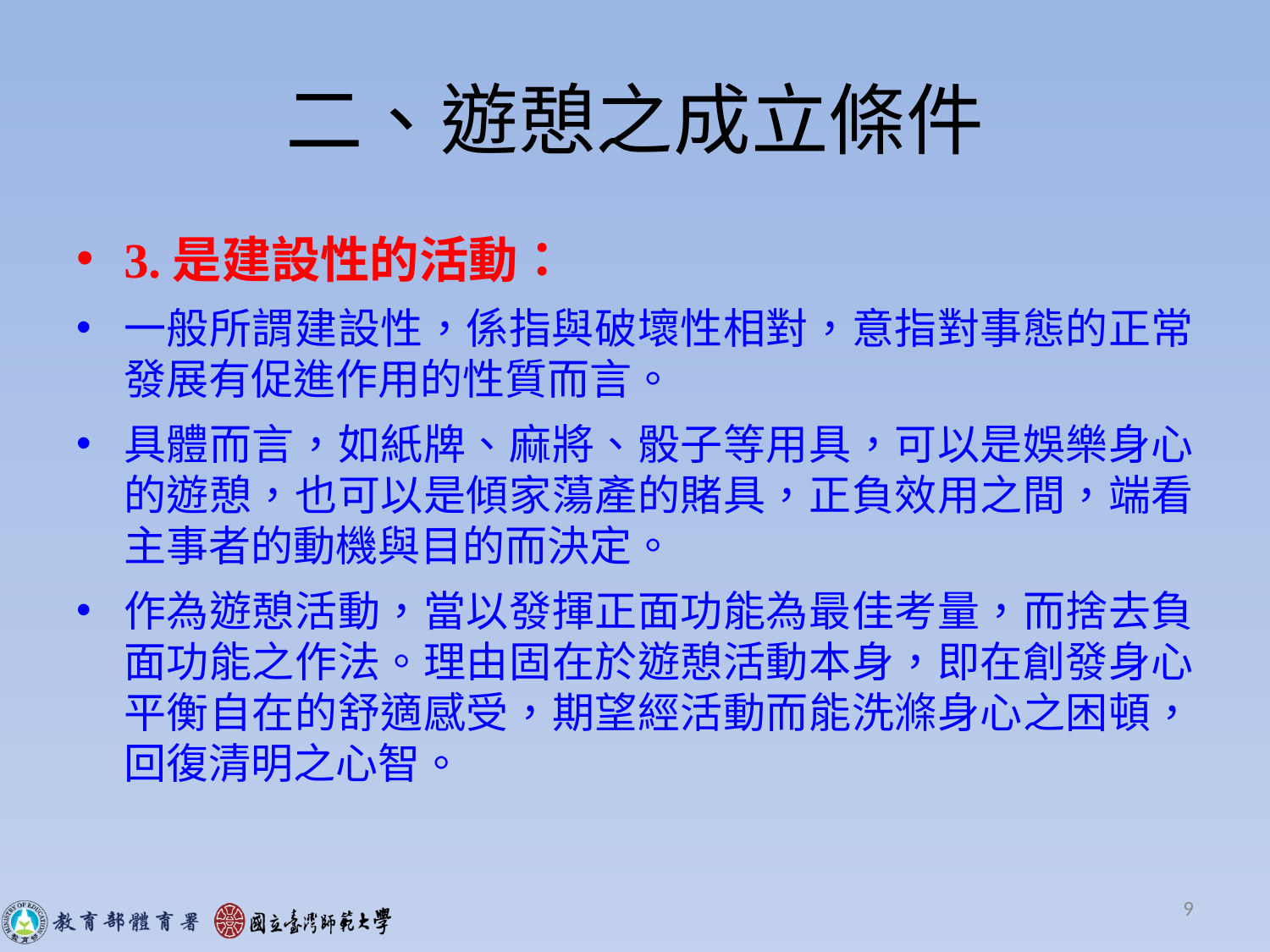

# 二、遊憩之成立條件
3.是建設性的活動：
一般所謂建設性，係指與破壞性相對，意指對事態的正常發展有促進作用的性質而言。
具體而言，如紙牌、麻將、骰子等用具，可以是娛樂身心的遊憩，也可以是傾家蕩產的賭具，正負效用之間，端看主事者的動機與目的而決定。
作為遊憩活動，當以發揮正面功能為最佳考量，而捨去負面功能之作法。理由固在於遊憩活動本身，即在創發身心平衡自在的舒適感受，期望經活動而能洗滌身心之困頓，回復清明之心智。

9